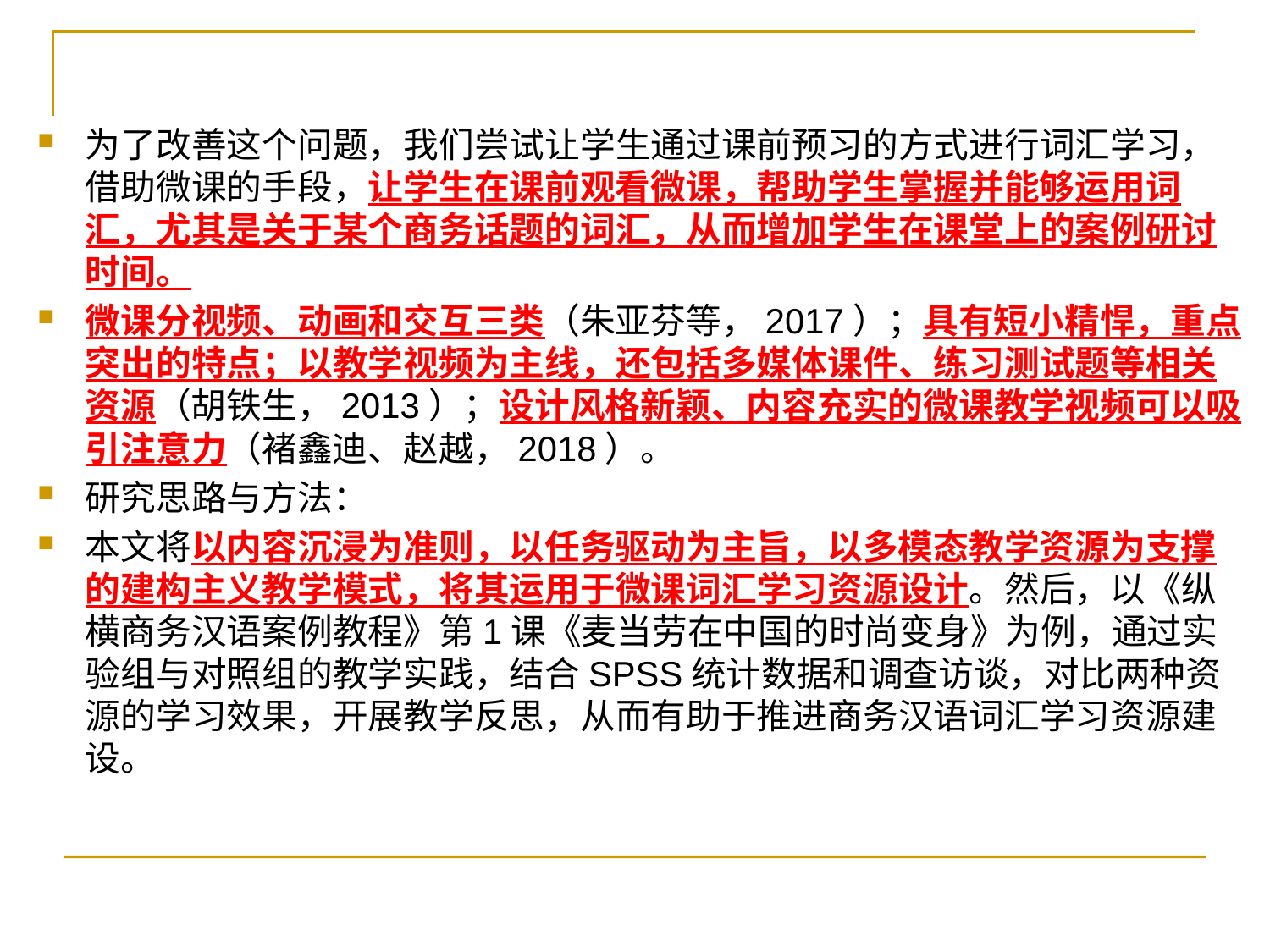

为了改善这个问题，我们尝试让学生通过课前预习的方式进行词汇学习，借助微课的手段，让学生在课前观看微课，帮助学生掌握并能够运用词汇，尤其是关于某个商务话题的词汇，从而增加学生在课堂上的案例研讨时间。
微课分视频、动画和交互三类（朱亚芬等，2017）；具有短小精悍，重点突出的特点；以教学视频为主线，还包括多媒体课件、练习测试题等相关资源（胡铁生，2013）；设计风格新颖、内容充实的微课教学视频可以吸引注意力（褚鑫迪、赵越，2018）。
研究思路与方法：
本文将以内容沉浸为准则，以任务驱动为主旨，以多模态教学资源为支撑的建构主义教学模式，将其运用于微课词汇学习资源设计。然后，以《纵横商务汉语案例教程》第1课《麦当劳在中国的时尚变身》为例，通过实验组与对照组的教学实践，结合SPSS统计数据和调查访谈，对比两种资源的学习效果，开展教学反思，从而有助于推进商务汉语词汇学习资源建设。